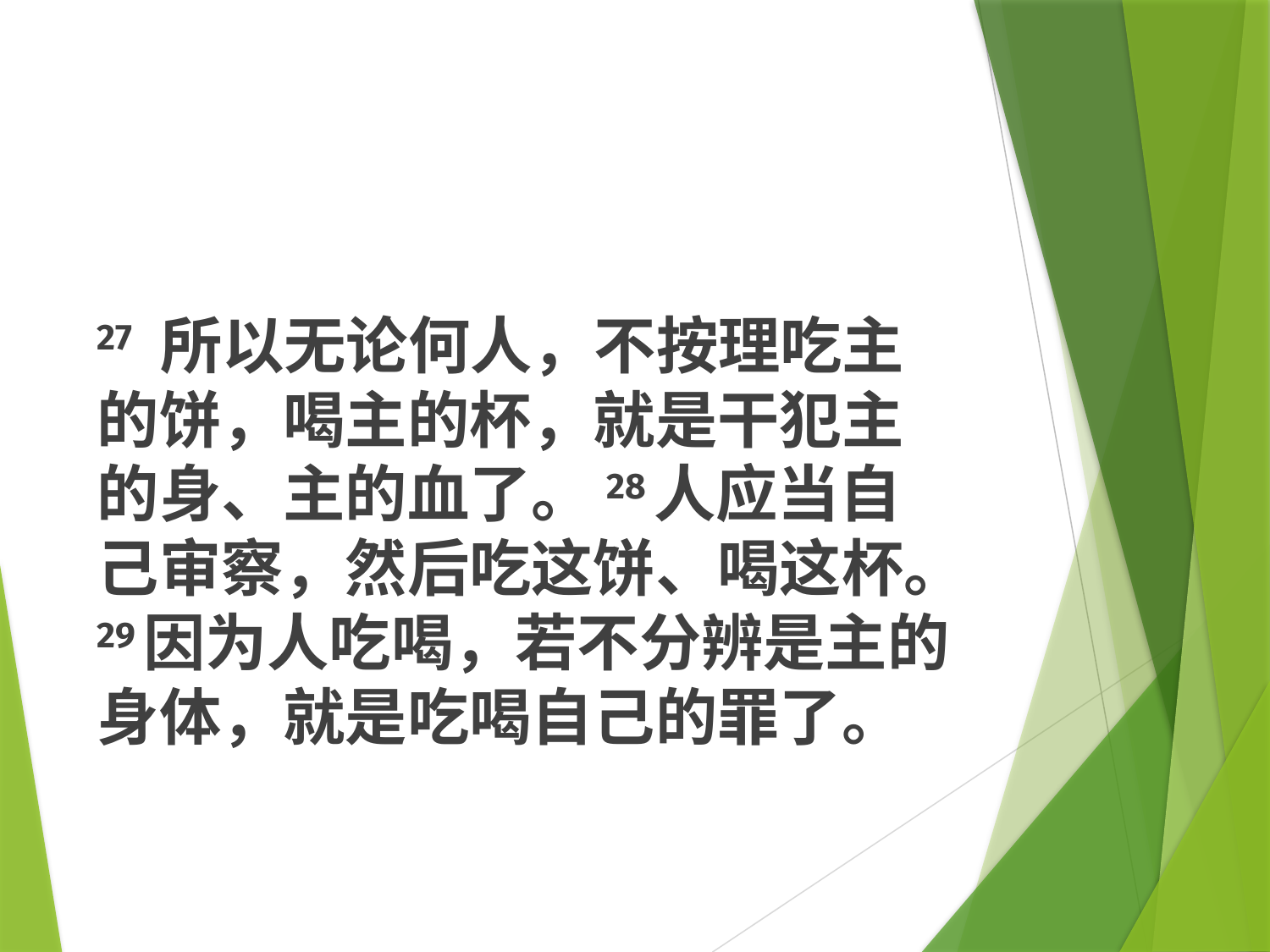

27 所以无论何人，不按理吃主的饼，喝主的杯，就是干犯主的身、主的血了。28人应当自己审察，然后吃这饼、喝这杯。29因为人吃喝，若不分辨是主的身体，就是吃喝自己的罪了。